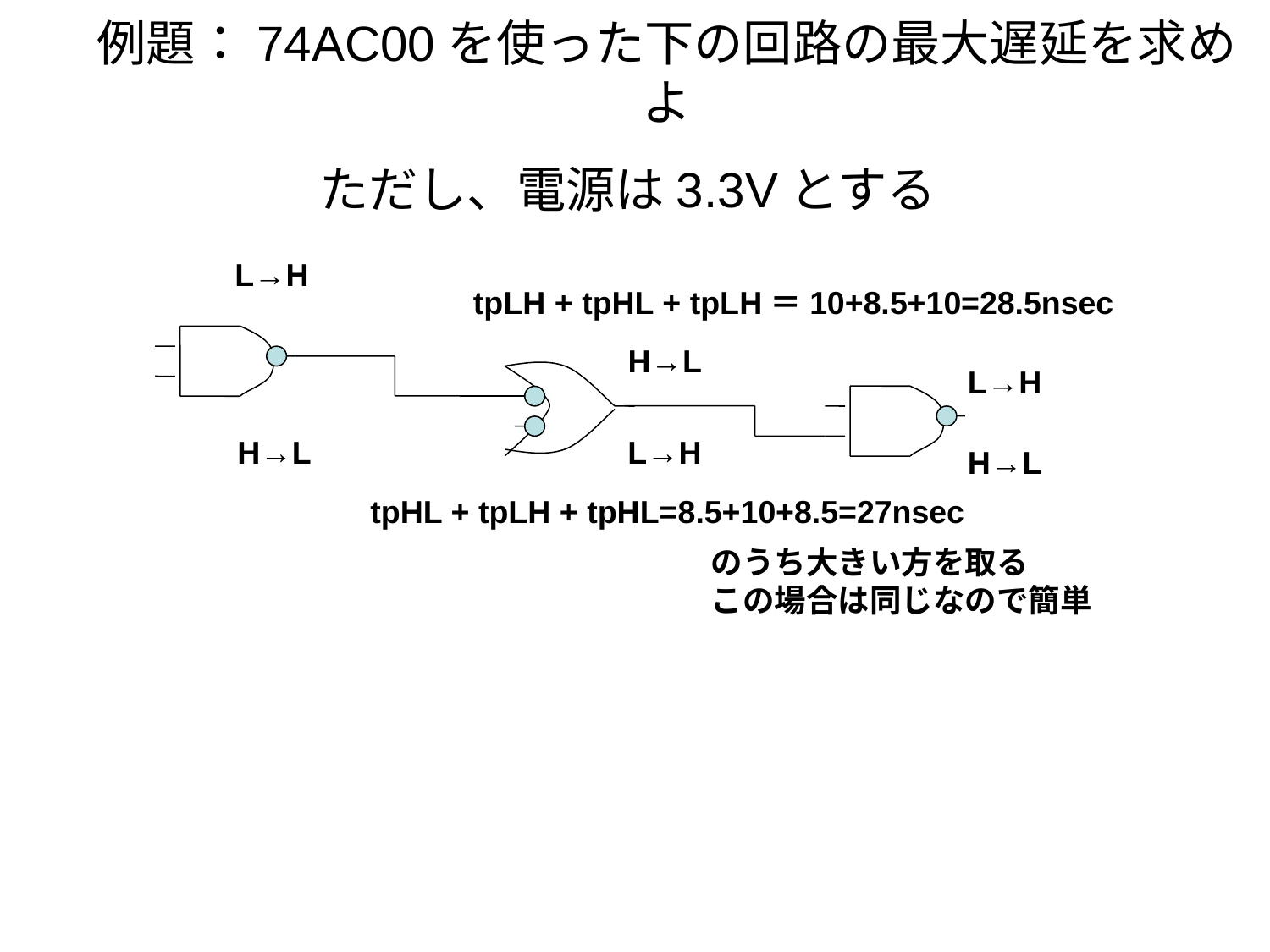

# 例題：74AC00を使った下の回路の最大遅延を求めよ ただし、電源は3.3Vとする
L→H
tpLH + tpHL + tpLH＝10+8.5+10=28.5nsec

H→L

L→H

H→L
L→H

H→L
tpHL + tpLH + tpHL=8.5+10+8.5=27nsec
のうち大きい方を取る
この場合は同じなので簡単